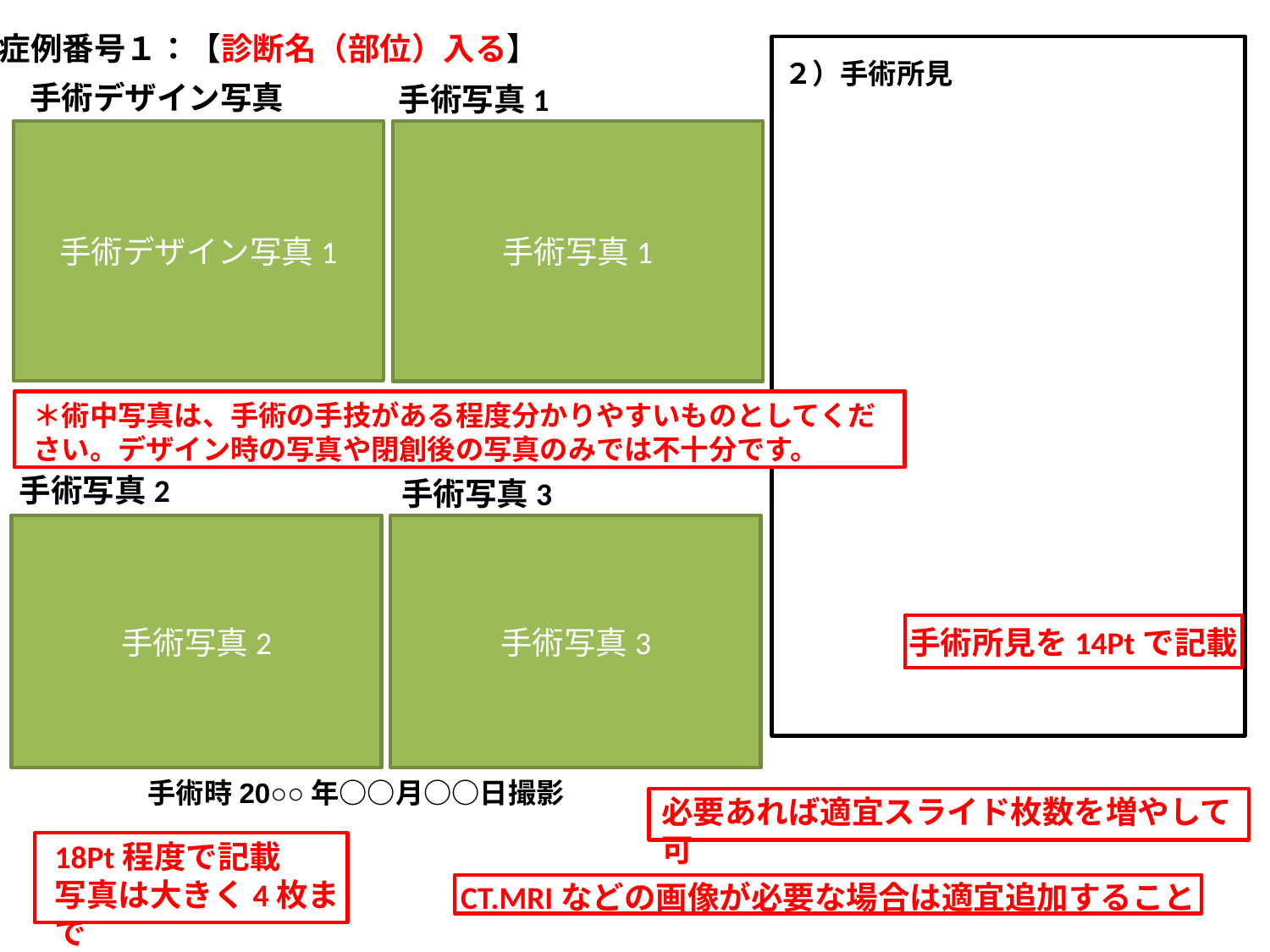

症例番号１：【診断名（部位）入る】

２）手術所見
手術デザイン写真
手術写真1
手術デザイン写真1
手術写真1

＊術中写真は、手術の手技がある程度分かりやすいものとしてください。デザイン時の写真や閉創後の写真のみでは不十分です。
手術写真2
手術写真3
手術写真2
手術写真3

手術所見を14Ptで記載
手術時20○○年○○月○○日撮影
必要あれば適宜スライド枚数を増やして可

18Pt程度で記載
写真は大きく4枚まで

CT.MRIなどの画像が必要な場合は適宜追加すること